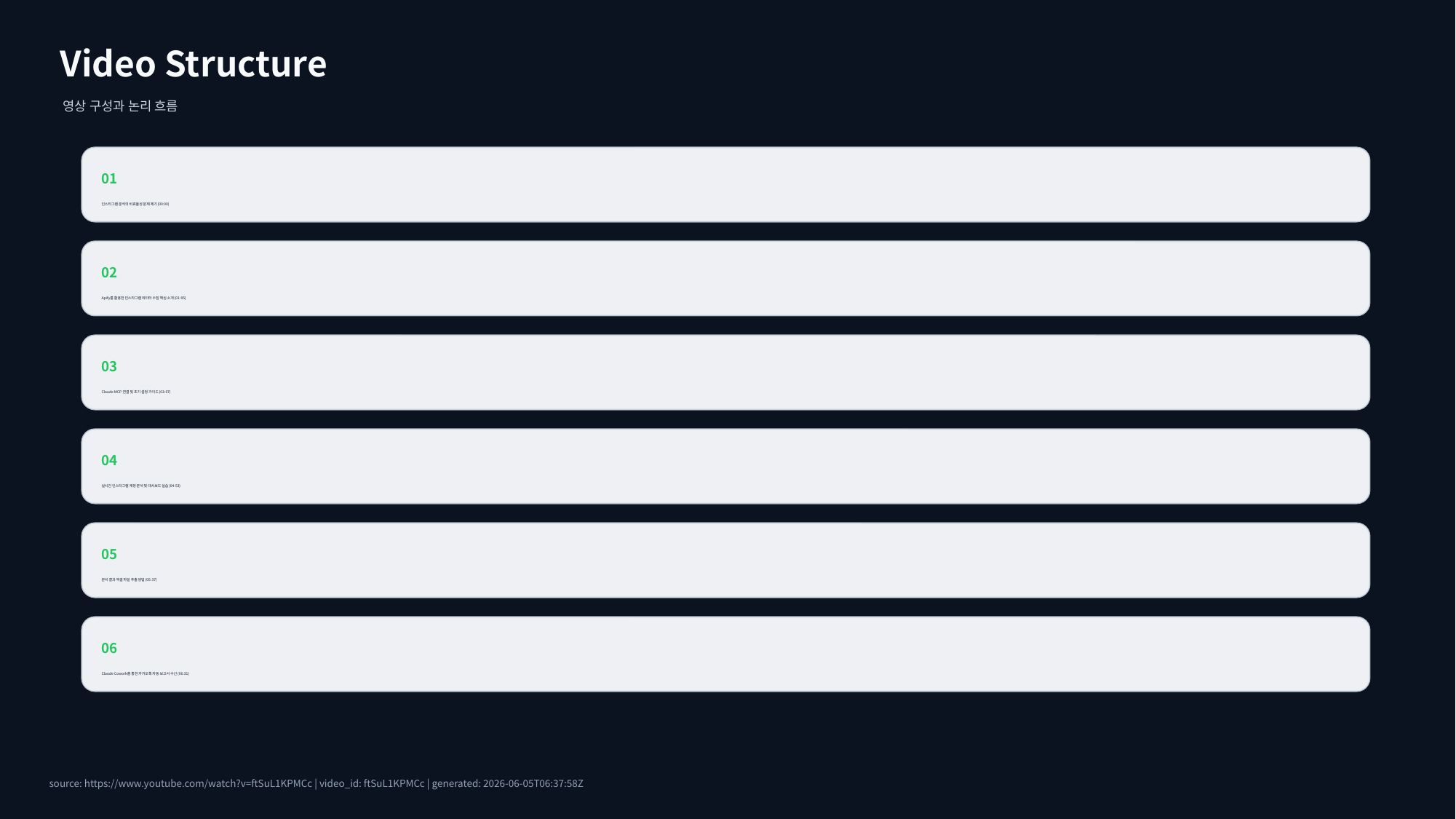

Video Structure
영상 구성과 논리 흐름

01
인스타그램 분석의 비효율성 문제 제기 (00:00)

02
Apify를 활용한 인스타그램 데이터 수집 핵심 소개 (01:05)

03
Claude MCP 연결 및 초기 설정 가이드 (03:07)

04
실시간 인스타그램 계정 분석 및 대시보드 실습 (04:53)

05
분석 결과 엑셀 파일 추출 방법 (05:37)

06
Claude Cowork를 통한 카카오톡 자동 보고서 수신 (06:31)
source: https://www.youtube.com/watch?v=ftSuL1KPMCc | video_id: ftSuL1KPMCc | generated: 2026-06-05T06:37:58Z